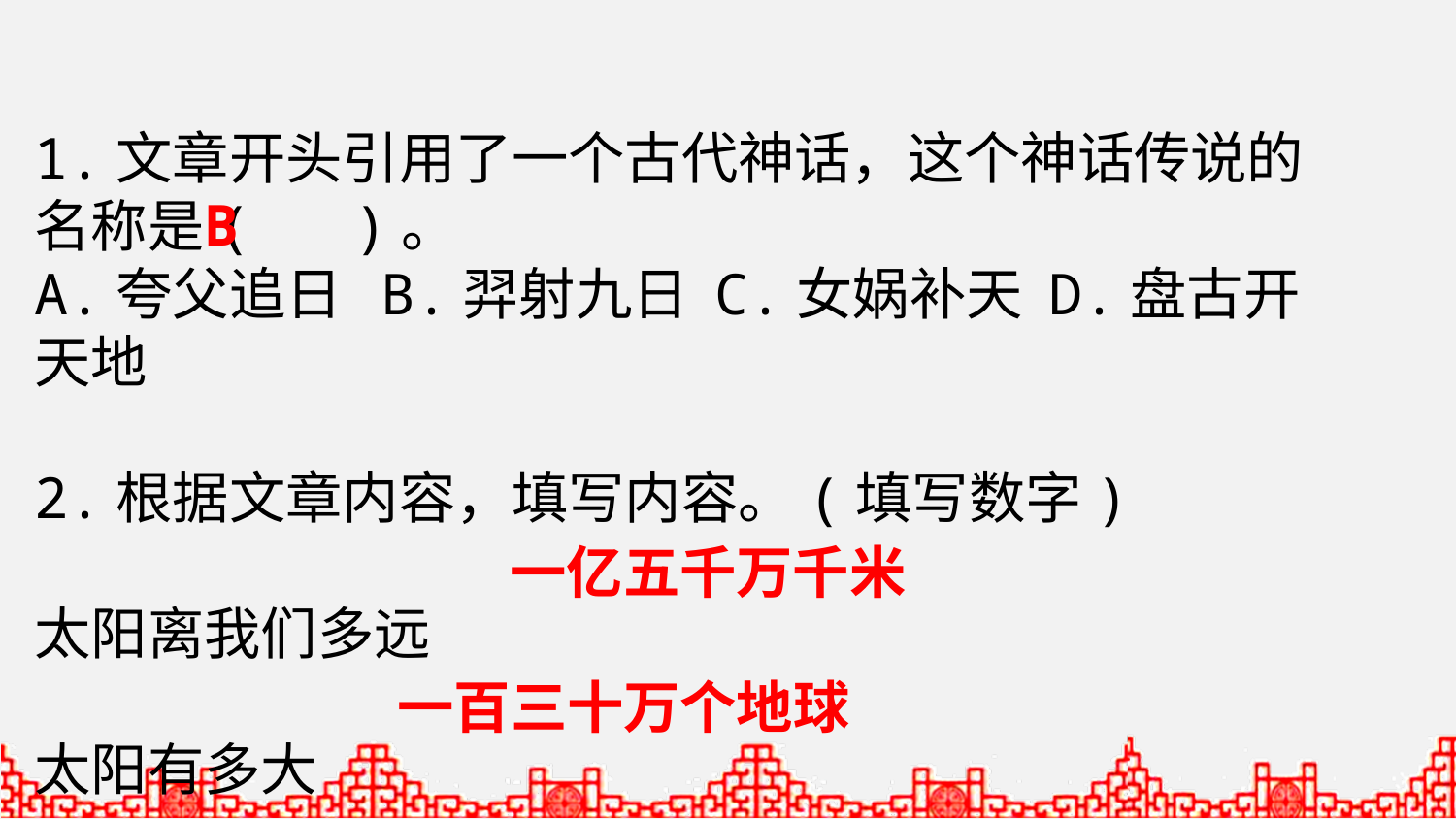

1.文章开头引用了一个古代神话，这个神话传说的名称是(   )。
A.夸父追日  B.羿射九日 C.女娲补天 D.盘古开天地

2.根据文章内容，填写内容。(填写数字)

太阳离我们多远

太阳有多大
B
一亿五千万千米
一百三十万个地球